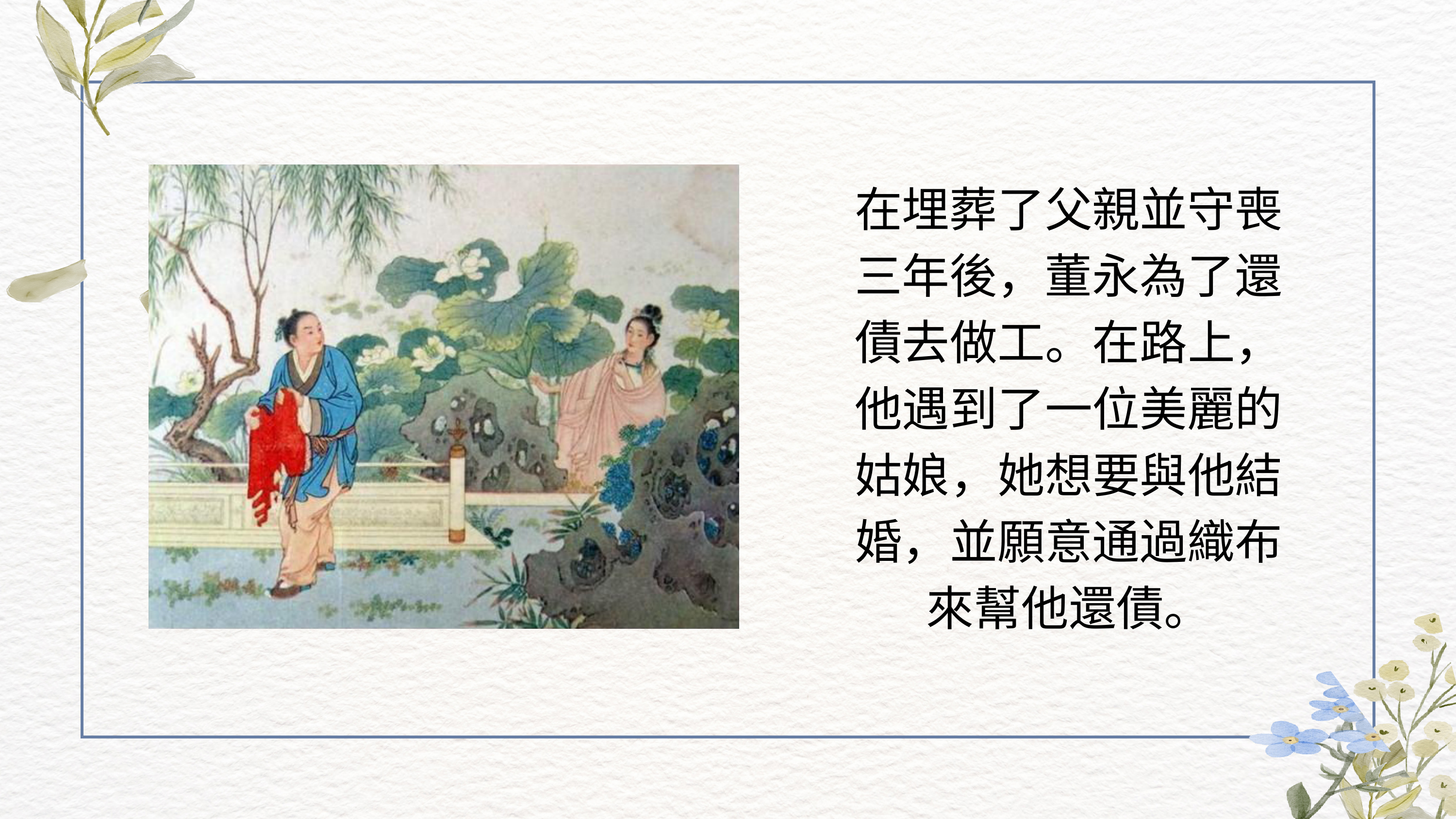

在埋葬了父親並守喪三年後，董永為了還債去做工。在路上，他遇到了一位美麗的姑娘，她想要與他結婚，並願意通過織布來幫他還債。